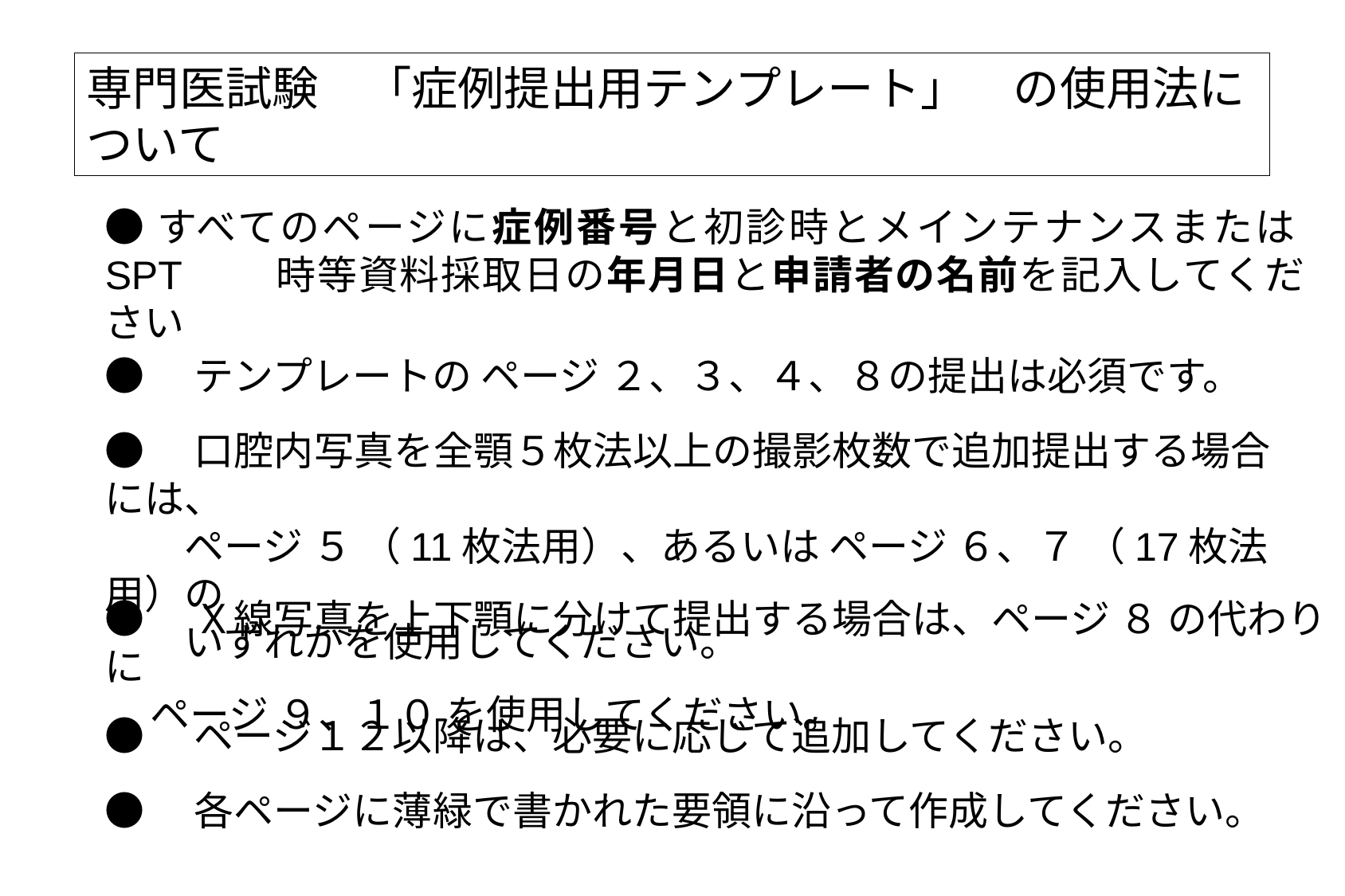

専門医試験　「症例提出用テンプレート」　の使用法について
●すべてのページに症例番号と初診時とメインテナンスまたはSPT　　時等資料採取日の年月日と申請者の名前を記入してください
●　テンプレートの ページ ２、３、４、８の提出は必須です。
●　口腔内写真を全顎５枚法以上の撮影枚数で追加提出する場合には、
　　ページ ５ （11枚法用）、あるいは ページ ６、７ （17枚法用）の
　　いずれかを使用してください。
●　Ｘ線写真を上下顎に分けて提出する場合は、ページ ８ の代わりに
    ページ ９、１０ を使用してください。
●　ページ１２以降は、必要に応じて追加してください。
●　各ページに薄緑で書かれた要領に沿って作成してください。